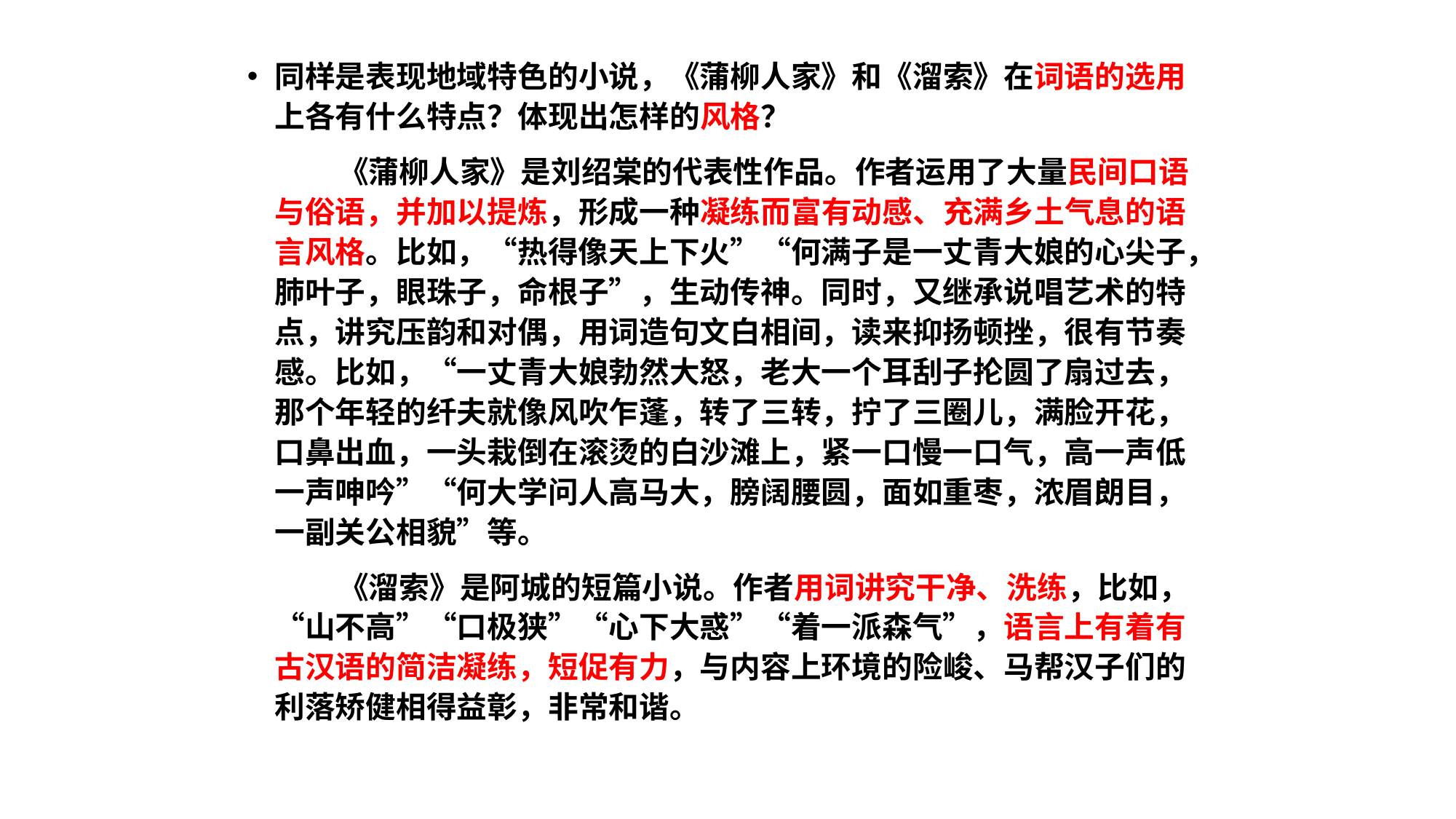

同样是表现地域特色的小说，《蒲柳人家》和《溜索》在词语的选用上各有什么特点？体现出怎样的风格？
　　　《蒲柳人家》是刘绍棠的代表性作品。作者运用了大量民间口语与俗语，并加以提炼，形成一种凝练而富有动感、充满乡土气息的语言风格。比如，“热得像天上下火”“何满子是一丈青大娘的心尖子，肺叶子，眼珠子，命根子”，生动传神。同时，又继承说唱艺术的特点，讲究压韵和对偶，用词造句文白相间，读来抑扬顿挫，很有节奏感。比如，“一丈青大娘勃然大怒，老大一个耳刮子抡圆了扇过去，那个年轻的纤夫就像风吹乍蓬，转了三转，拧了三圈儿，满脸开花，口鼻出血，一头栽倒在滚烫的白沙滩上，紧一口慢一口气，高一声低一声呻吟”“何大学问人高马大，膀阔腰圆，面如重枣，浓眉朗目，一副关公相貌”等。
　　　《溜索》是阿城的短篇小说。作者用词讲究干净、洗练，比如，“山不高”“口极狭”“心下大惑”“着一派森气”，语言上有着有古汉语的简洁凝练，短促有力，与内容上环境的险峻、马帮汉子们的利落矫健相得益彰，非常和谐。